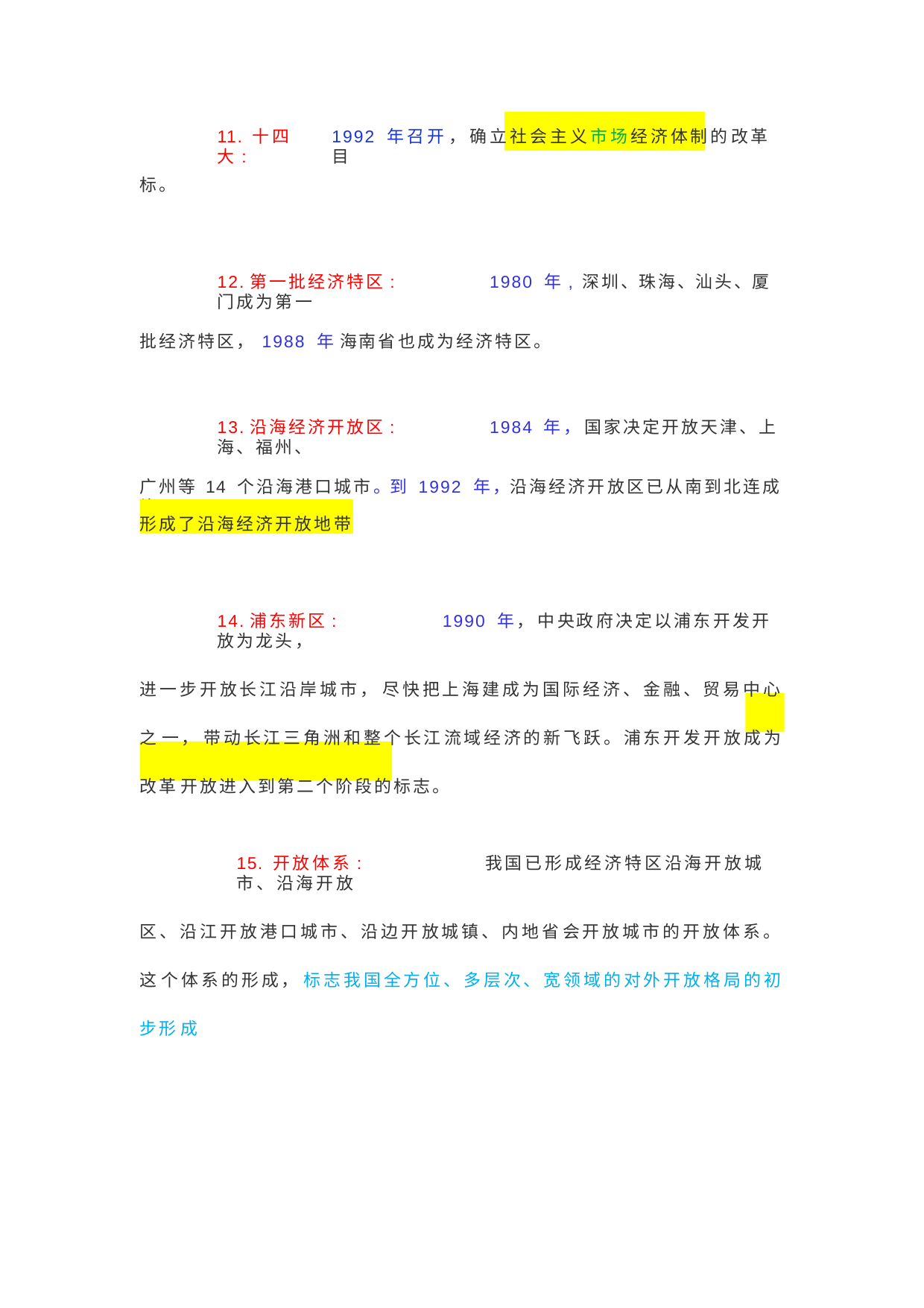

11. 十四大:
1992 年召开 ， 确立社会主义市场经济体制的改革目
标。
12.第一批经济特区:	1980 年, 深圳、珠海、汕头、厦门成为第一

批经济特区， 1988 年 海南省也成为经济特区。
13.沿海经济开放区:	1984 年， 国家决定开放天津、上海、福州、

广州等 14 个沿海港口城市。到 1992 年，沿海经济开放区已从南到北连成片，
形成了沿海经济开放地带
14.浦东新区:	1990 年， 中央政府决定以浦东开发开放为龙头，
进一步开放长江沿岸城市， 尽快把上海建成为国际经济、金融、贸易中心之 一， 带动长江三角洲和整个长江流域经济的新飞跃。浦东开发开放成为改革 开放进入到第二个阶段的标志。

15. 开放体系:	我国已形成经济特区沿海开放城市、沿海开放
区、沿江开放港口城市、沿边开放城镇、内地省会开放城市的开放体系。这 个体系的形成， 标志我国全方位、多层次、宽领域的对外开放格局的初步形 成